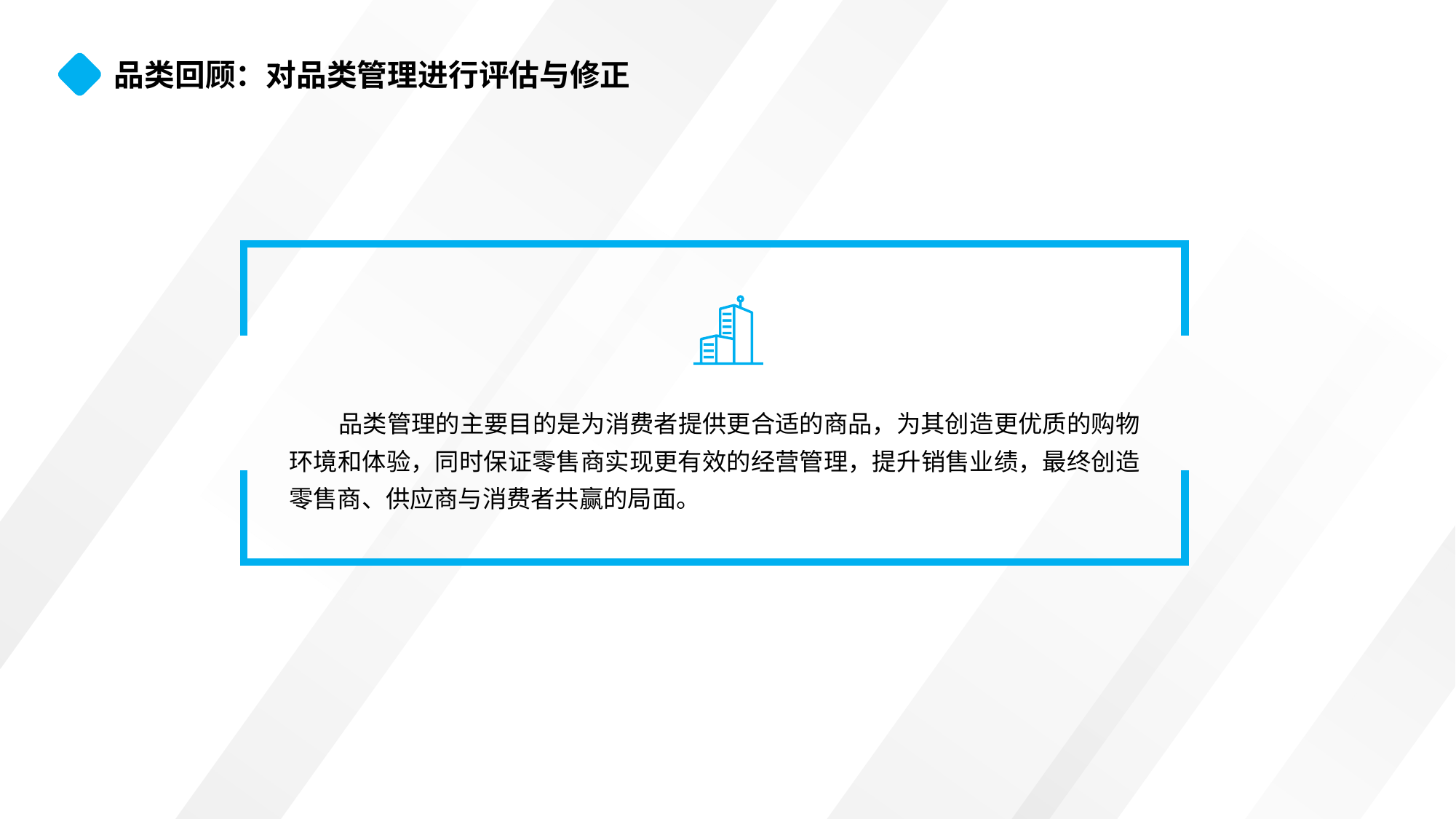

品类回顾：对品类管理进行评估与修正

品类管理的主要目的是为消费者提供更合适的商品，为其创造更优质的购物环境和体验，同时保证零售商实现更有效的经营管理，提升销售业绩，最终创造零售商、供应商与消费者共赢的局面。